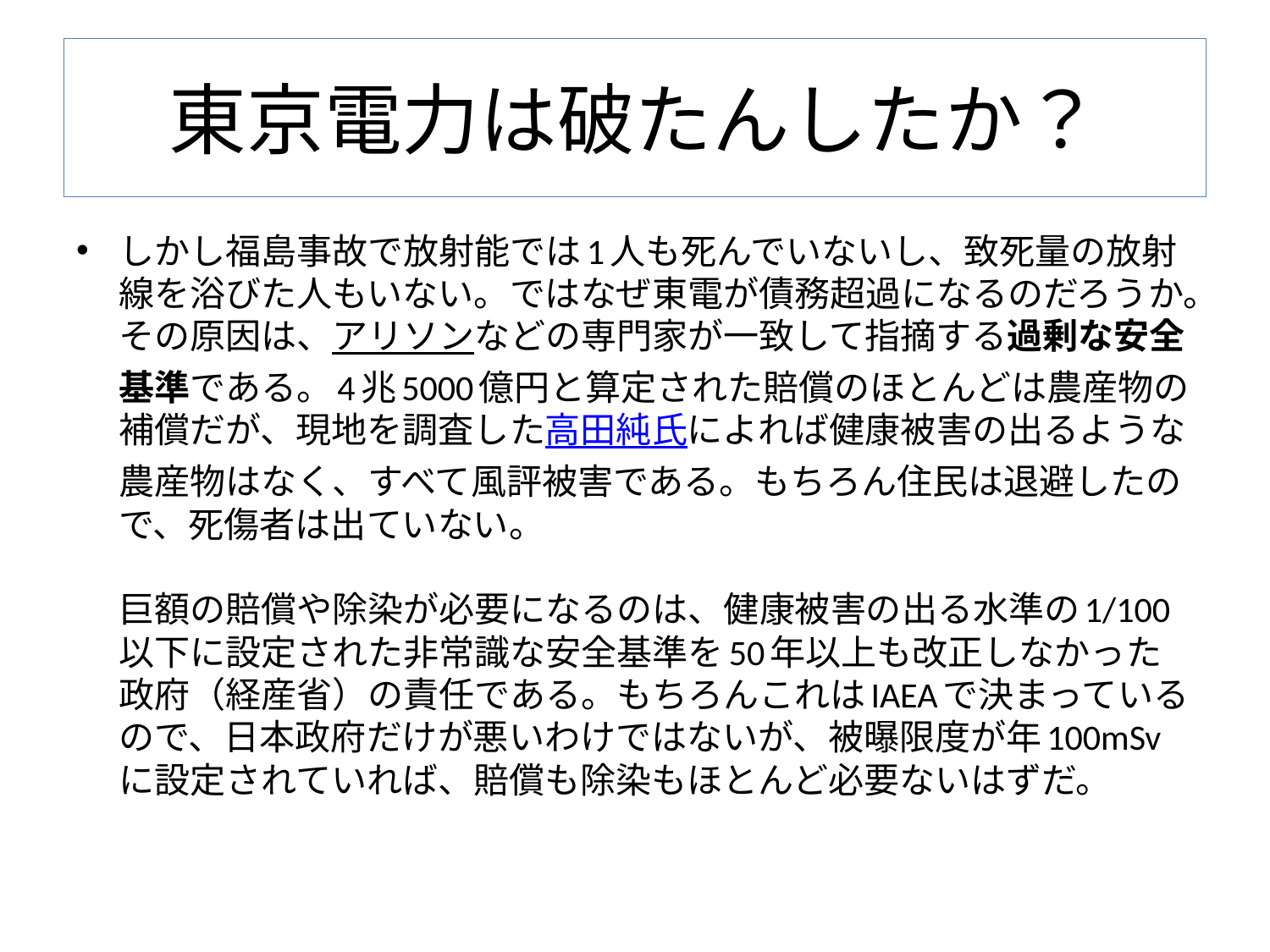

# 東京電力は破たんしたか？
しかし福島事故で放射能では1人も死んでいないし、致死量の放射線を浴びた人もいない。ではなぜ東電が債務超過になるのだろうか。その原因は、アリソンなどの専門家が一致して指摘する過剰な安全基準である。4兆5000億円と算定された賠償のほとんどは農産物の補償だが、現地を調査した高田純氏によれば健康被害の出るような農産物はなく、すべて風評被害である。もちろん住民は退避したので、死傷者は出ていない。
巨額の賠償や除染が必要になるのは、健康被害の出る水準の1/100以下に設定された非常識な安全基準を50年以上も改正しなかった政府（経産省）の責任である。もちろんこれはIAEAで決まっているので、日本政府だけが悪いわけではないが、被曝限度が年100mSvに設定されていれば、賠償も除染もほとんど必要ないはずだ。